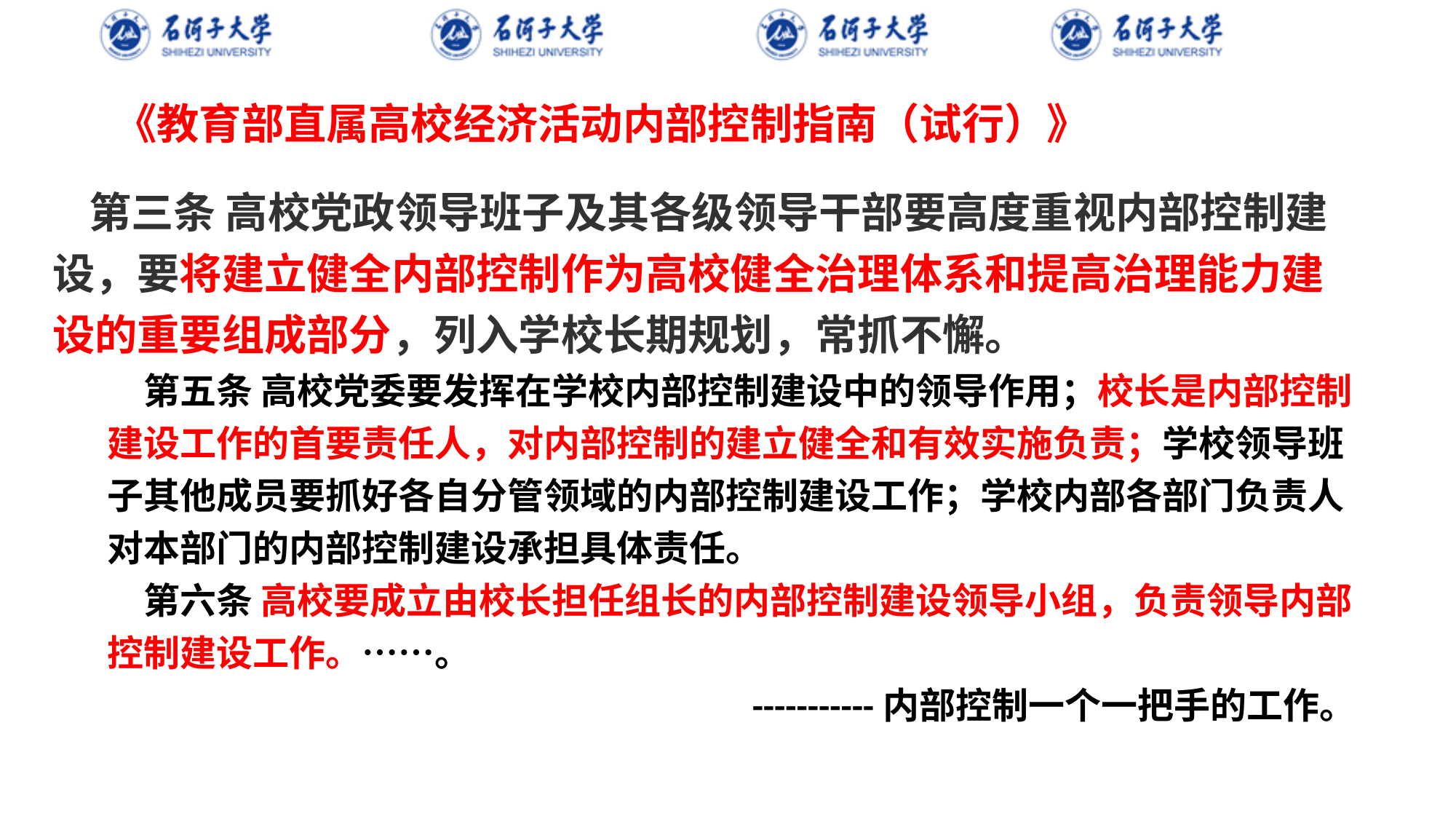

# 《教育部直属高校经济活动内部控制指南（试行）》
第三条 高校党政领导班子及其各级领导干部要高度重视内部控制建设，要将建立健全内部控制作为高校健全治理体系和提高治理能力建设的重要组成部分，列入学校长期规划，常抓不懈。
第五条 高校党委要发挥在学校内部控制建设中的领导作用；校长是内部控制建设工作的首要责任人，对内部控制的建立健全和有效实施负责；学校领导班子其他成员要抓好各自分管领域的内部控制建设工作；学校内部各部门负责人对本部门的内部控制建设承担具体责任。
第六条 高校要成立由校长担任组长的内部控制建设领导小组，负责领导内部控制建设工作。……。
-----------内部控制一个一把手的工作。